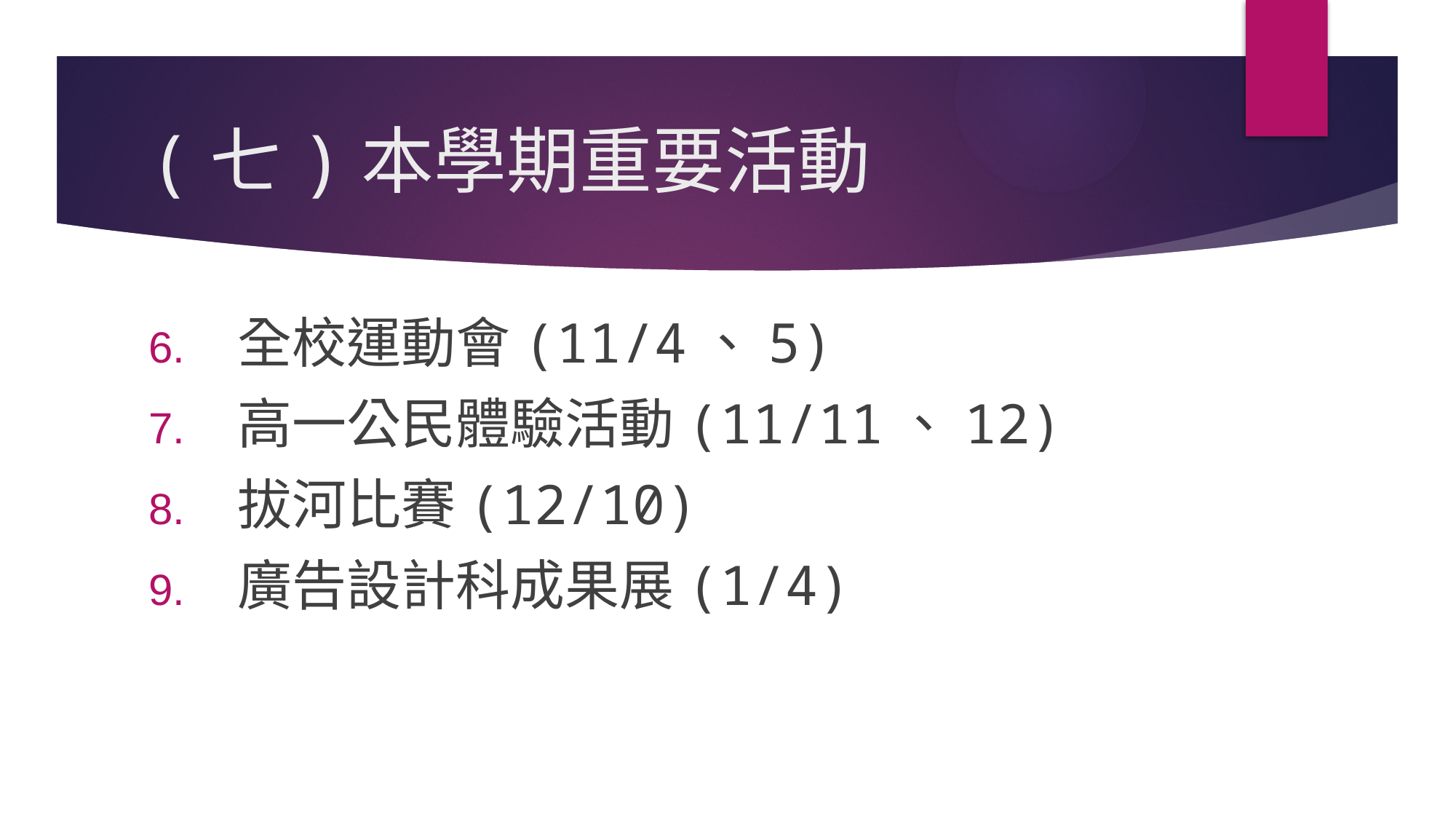

# (七)本學期重要活動
全校運動會(11/4、5)
高一公民體驗活動(11/11、12)
拔河比賽(12/10)
廣告設計科成果展(1/4)